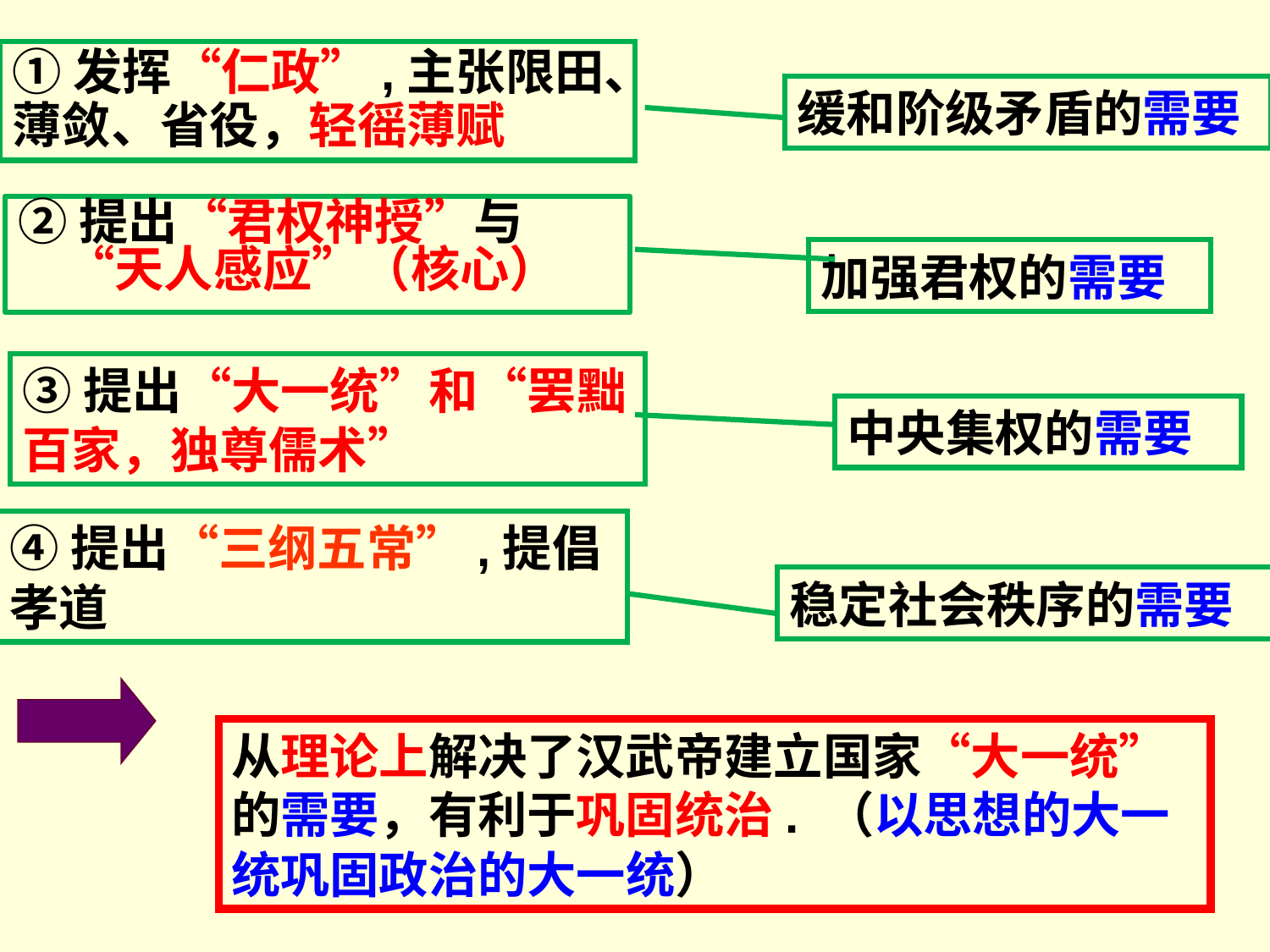

①发挥“仁政”,主张限田、薄敛、省役，轻徭薄赋
缓和阶级矛盾的需要

②提出“君权神授”与“天人感应”（核心）
加强君权的需要

③提出“大一统”和“罢黜百家，独尊儒术”
中央集权的需要

④提出“三纲五常”,提倡孝道
稳定社会秩序的需要

从理论上解决了汉武帝建立国家“大一统”的需要，有利于巩固统治. （以思想的大一统巩固政治的大一统）